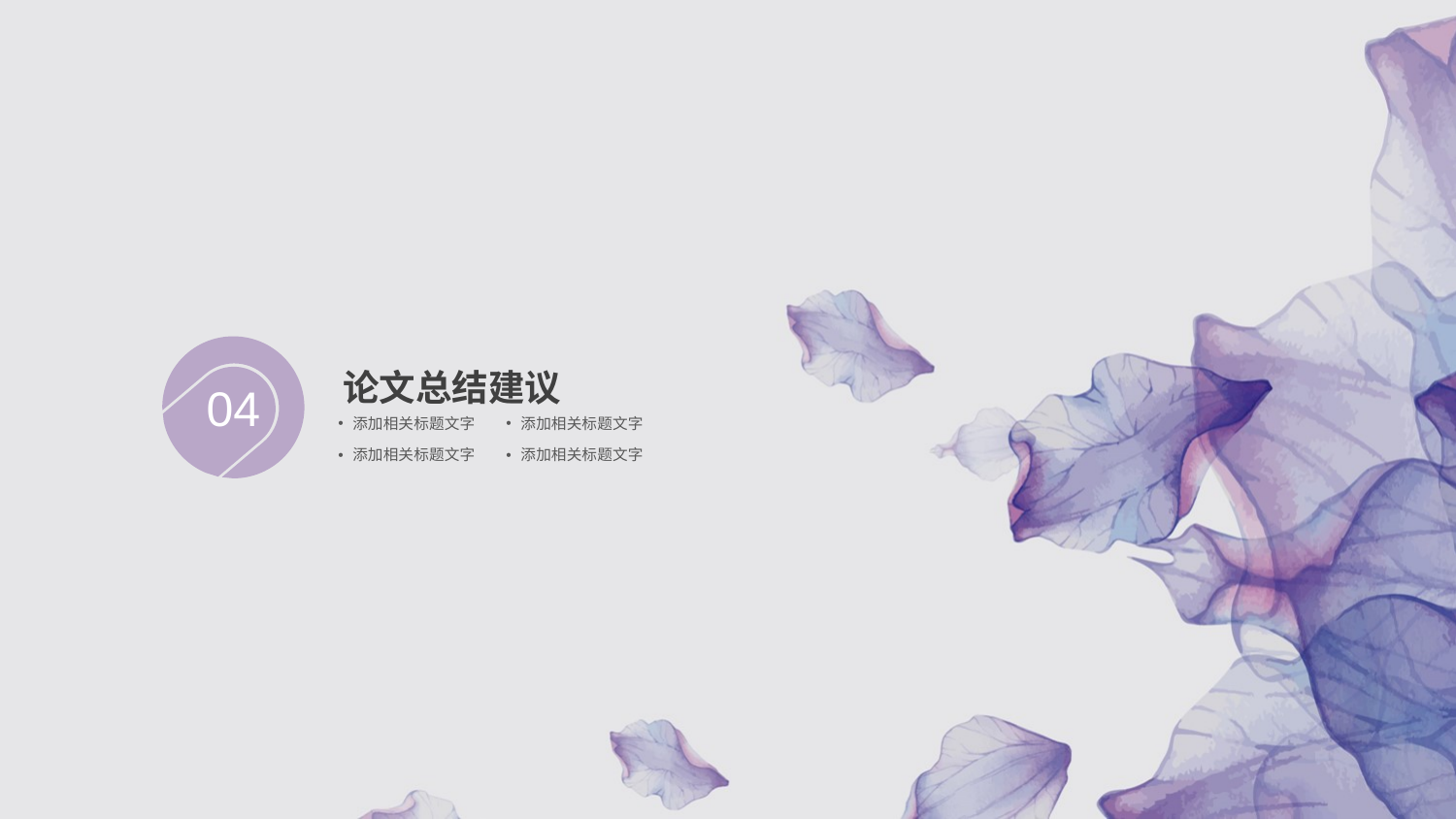

04
论文总结建议
添加相关标题文字
添加相关标题文字
添加相关标题文字
添加相关标题文字